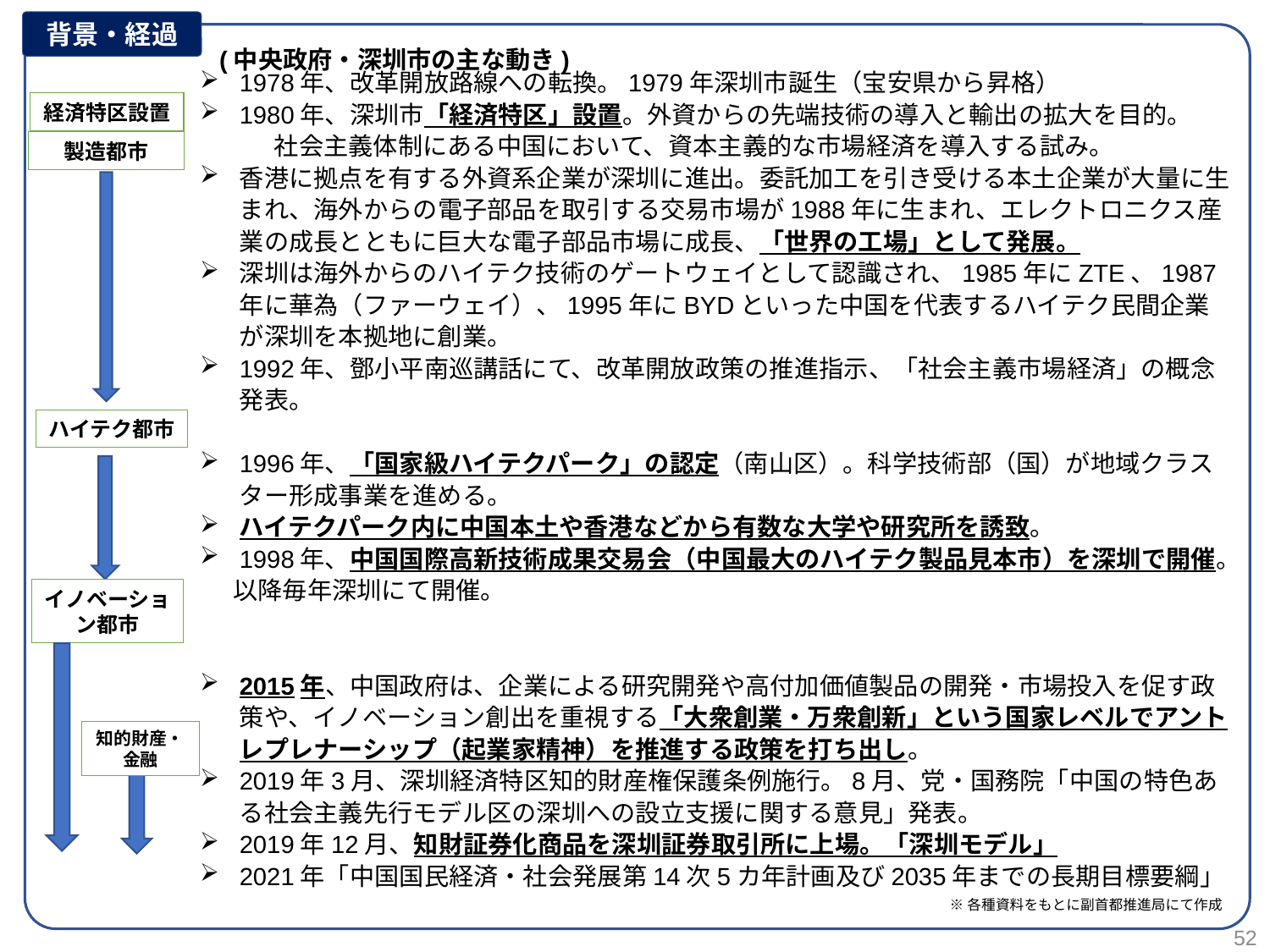

背景・経過

(中央政府・深圳市の主な動き)
1978年、改革開放路線への転換。1979年深圳市誕生（宝安県から昇格）
1980年、深圳市「経済特区」設置。外資からの先端技術の導入と輸出の拡大を目的。
　　　社会主義体制にある中国において、資本主義的な市場経済を導入する試み。
香港に拠点を有する外資系企業が深圳に進出。委託加工を引き受ける本土企業が大量に生まれ、海外からの電子部品を取引する交易市場が1988年に生まれ、エレクトロニクス産業の成長とともに巨大な電子部品市場に成長、「世界の工場」として発展。
深圳は海外からのハイテク技術のゲートウェイとして認識され、1985年にZTE、1987年に華為（ファーウェイ）、1995年にBYDといった中国を代表するハイテク民間企業が深圳を本拠地に創業。
1992年、鄧小平南巡講話にて、改革開放政策の推進指示、「社会主義市場経済」の概念発表。

1996年、「国家級ハイテクパーク」の認定（南山区）。科学技術部（国）が地域クラスター形成事業を進める。
ハイテクパーク内に中国本土や香港などから有数な大学や研究所を誘致。
1998年、中国国際高新技術成果交易会（中国最大のハイテク製品見本市）を深圳で開催。
     以降毎年深圳にて開催。

2015年、中国政府は、企業による研究開発や高付加価値製品の開発・市場投入を促す政策や、イノベーション創出を重視する「大衆創業・万衆創新」という国家レベルでアントレプレナーシップ（起業家精神）を推進する政策を打ち出し。
2019年3月、深圳経済特区知的財産権保護条例施行。8月、党・国務院「中国の特色ある社会主義先行モデル区の深圳への設立支援に関する意見」発表。
2019年12月、知財証券化商品を深圳証券取引所に上場。「深圳モデル」
2021年「中国国民経済・社会発展第14次5カ年計画及び2035年までの長期目標要綱」
経済特区設置
製造都市

ハイテク都市

イノベーション都市

知的財産・金融

※各種資料をもとに副首都推進局にて作成
52